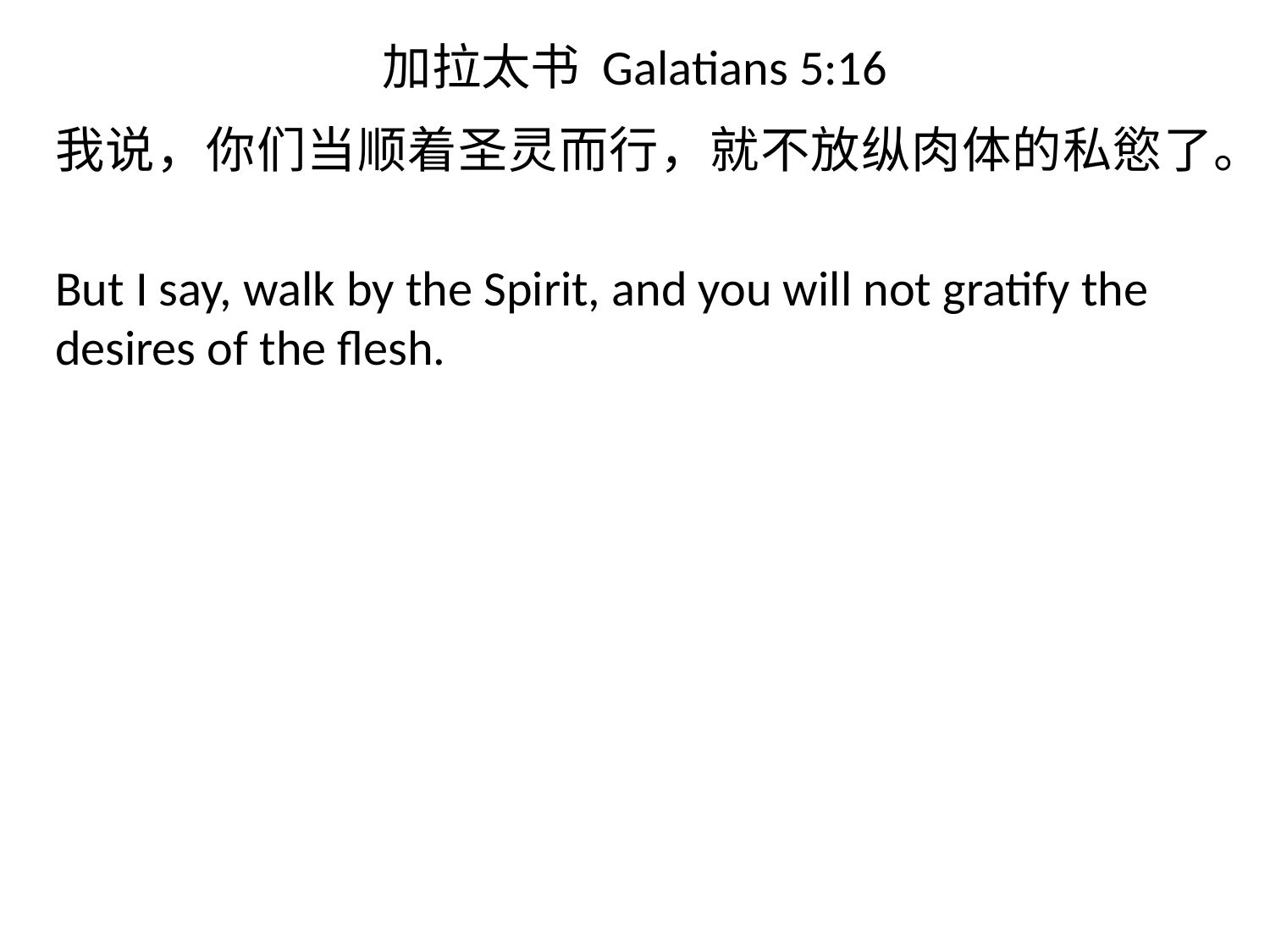

# 加拉太书 Galatians 5:16
我说，你们当顺着圣灵而行，就不放纵肉体的私慾了。

But I say, walk by the Spirit, and you will not gratify the desires of the flesh.